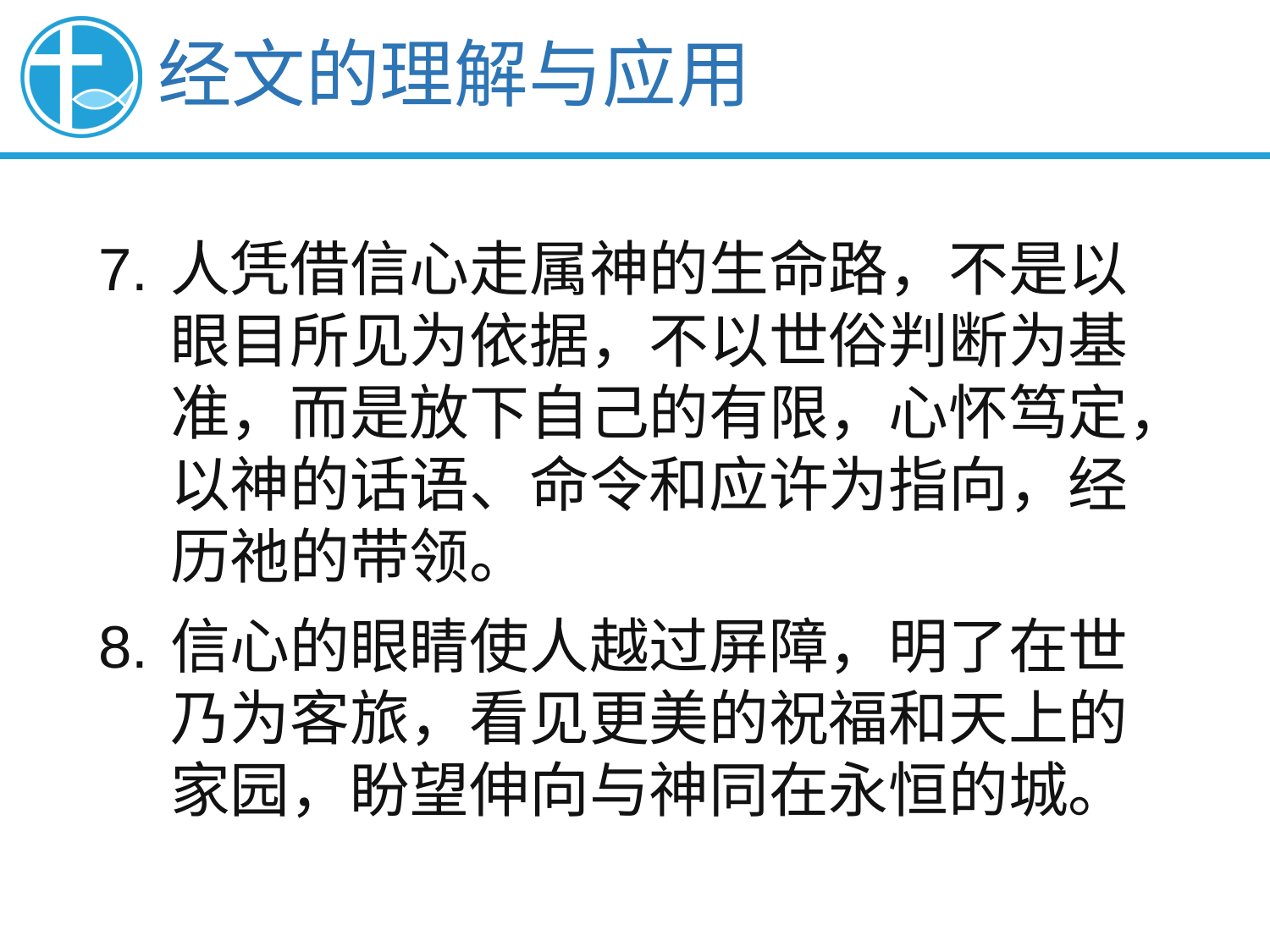

经文的理解与应用
人凭借信心走属神的生命路，不是以眼目所见为依据，不以世俗判断为基准，而是放下自己的有限，心怀笃定，以神的话语、命令和应许为指向，经历祂的带领。
信心的眼睛使人越过屏障，明了在世乃为客旅，看见更美的祝福和天上的家园，盼望伸向与神同在永恒的城。